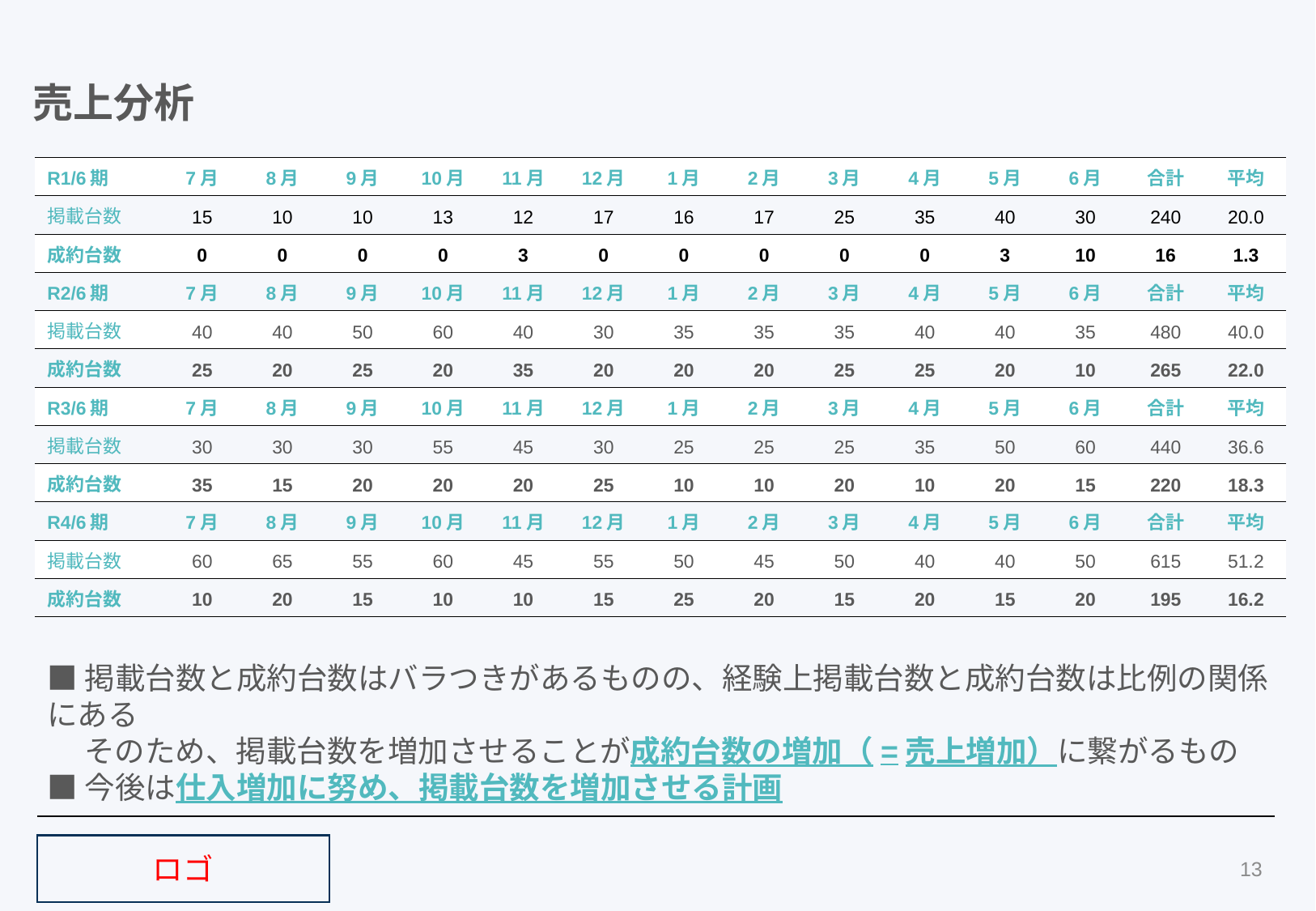

売上分析
| R1/6期 | 7月 | 8月 | 9月 | 10月 | 11月 | 12月 | 1月 | 2月 | 3月 | 4月 | 5月 | 6月 | 合計 | 平均 |
| --- | --- | --- | --- | --- | --- | --- | --- | --- | --- | --- | --- | --- | --- | --- |
| 掲載台数 | 15 | 10 | 10 | 13 | 12 | 17 | 16 | 17 | 25 | 35 | 40 | 30 | 240 | 20.0 |
| 成約台数 | 0 | 0 | 0 | 0 | 3 | 0 | 0 | 0 | 0 | 0 | 3 | 10 | 16 | 1.3 |
| R2/6期 | 7月 | 8月 | 9月 | 10月 | 11月 | 12月 | 1月 | 2月 | 3月 | 4月 | 5月 | 6月 | 合計 | 平均 |
| 掲載台数 | 40 | 40 | 50 | 60 | 40 | 30 | 35 | 35 | 35 | 40 | 40 | 35 | 480 | 40.0 |
| 成約台数 | 25 | 20 | 25 | 20 | 35 | 20 | 20 | 20 | 25 | 25 | 20 | 10 | 265 | 22.0 |
| R3/6期 | 7月 | 8月 | 9月 | 10月 | 11月 | 12月 | 1月 | 2月 | 3月 | 4月 | 5月 | 6月 | 合計 | 平均 |
| 掲載台数 | 30 | 30 | 30 | 55 | 45 | 30 | 25 | 25 | 25 | 35 | 50 | 60 | 440 | 36.6 |
| 成約台数 | 35 | 15 | 20 | 20 | 20 | 25 | 10 | 10 | 20 | 10 | 20 | 15 | 220 | 18.3 |
| R4/6期 | 7月 | 8月 | 9月 | 10月 | 11月 | 12月 | 1月 | 2月 | 3月 | 4月 | 5月 | 6月 | 合計 | 平均 |
| 掲載台数 | 60 | 65 | 55 | 60 | 45 | 55 | 50 | 45 | 50 | 40 | 40 | 50 | 615 | 51.2 |
| 成約台数 | 10 | 20 | 15 | 10 | 10 | 15 | 25 | 20 | 15 | 20 | 15 | 20 | 195 | 16.2 |
■掲載台数と成約台数はバラつきがあるものの、経験上掲載台数と成約台数は比例の関係にある
　 そのため、掲載台数を増加させることが成約台数の増加（=売上増加）に繋がるもの
■今後は仕入増加に努め、掲載台数を増加させる計画
13